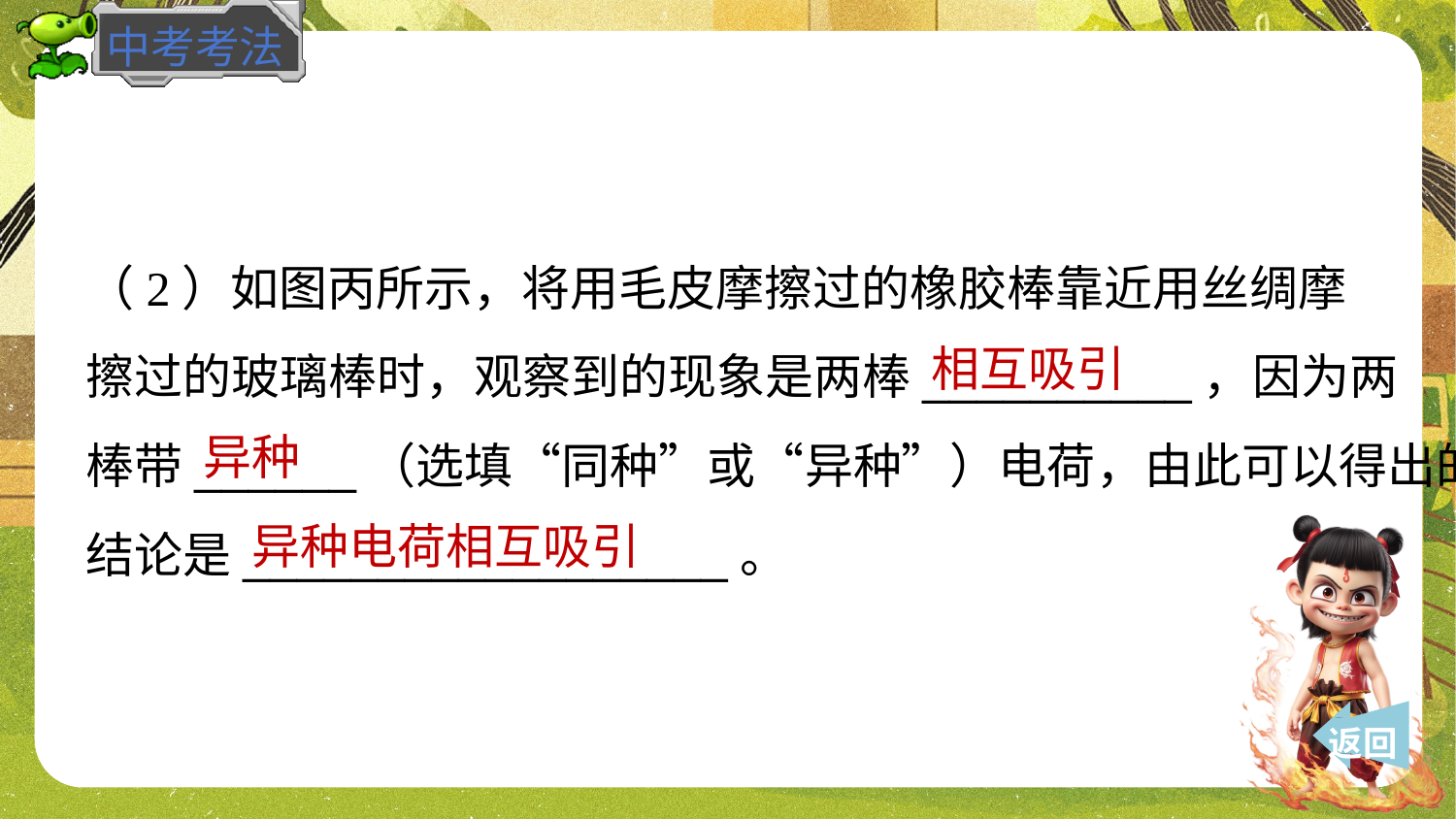

（2）如图丙所示，将用毛皮摩擦过的橡胶棒靠近用丝绸摩
擦过的玻璃棒时，观察到的现象是两棒__________，因为两
棒带______（选填“同种”或“异种”）电荷，由此可以得出的
结论是__________________。
相互吸引
异种
异种电荷相互吸引
 返回